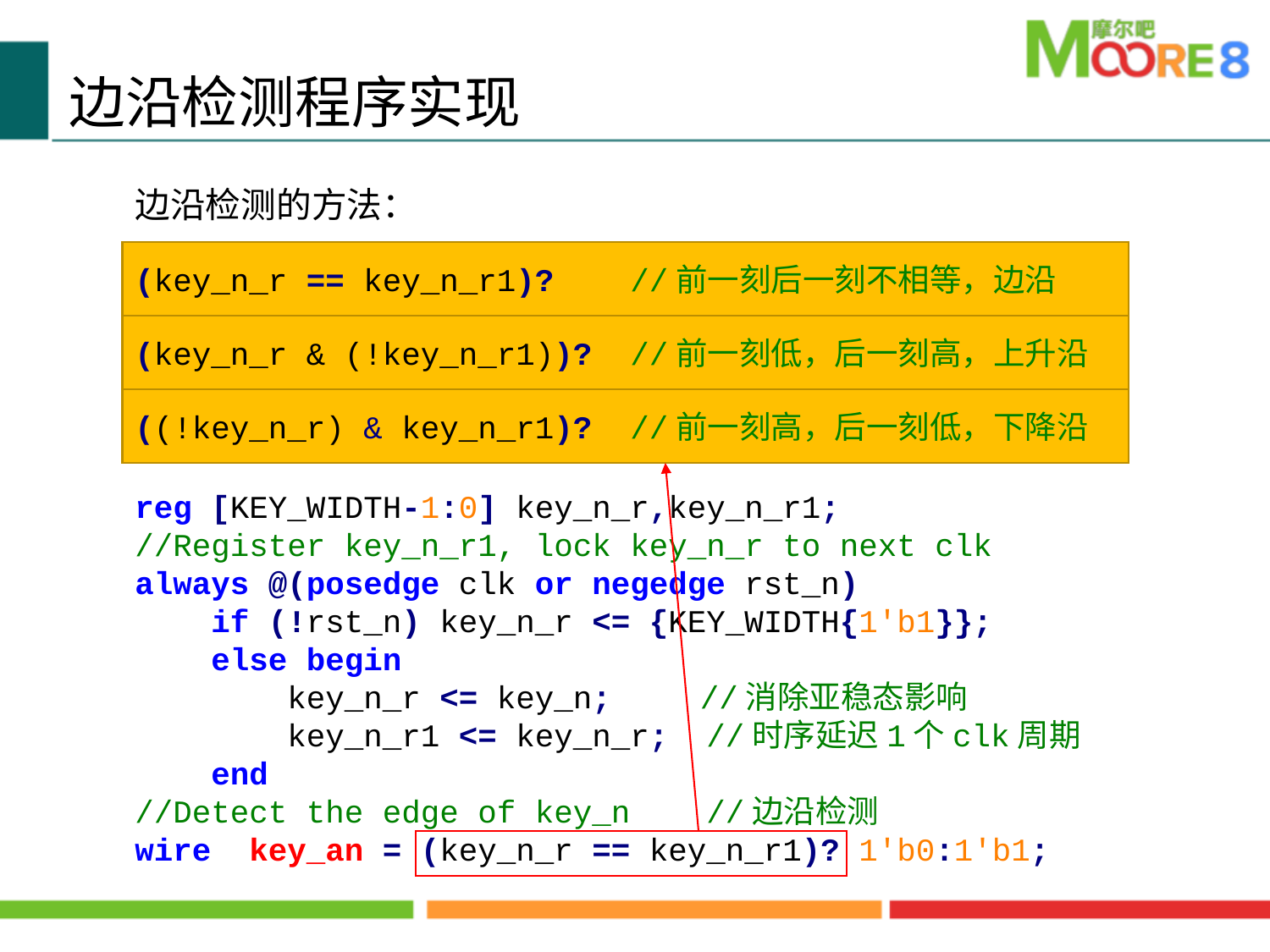

边沿检测程序实现
边沿检测的方法：

定义一个寄存器对输入信号进行锁存，然后将寄存器的数据与下一个时刻的输入信号做对比，

如果两者不相等则认为输入信号在这个时间段发生了变化，产生了边沿，key_an产生高电平的脉冲。
(key_n_r == key_n_r1)?    //前一刻后一刻不相等，边沿
(key_n_r & (!key_n_r1))?  //前一刻低，后一刻高，上升沿
((!key_n_r) & key_n_r1)?  //前一刻高，后一刻低，下降沿
reg [KEY_WIDTH-1:0] key_n_r,key_n_r1;
//Register key_n_r1, lock key_n_r to next clk
always @(posedge clk or negedge rst_n)
    if (!rst_n) key_n_r <= {KEY_WIDTH{1'b1}};
    else begin
        key_n_r <= key_n;	   //消除亚稳态影响
        key_n_r1 <= key_n_r;  //时序延迟1个clk周期
    end
//Detect the edge of key_n    //边沿检测
wire  key_an = (key_n_r == key_n_r1)? 1'b0:1'b1;